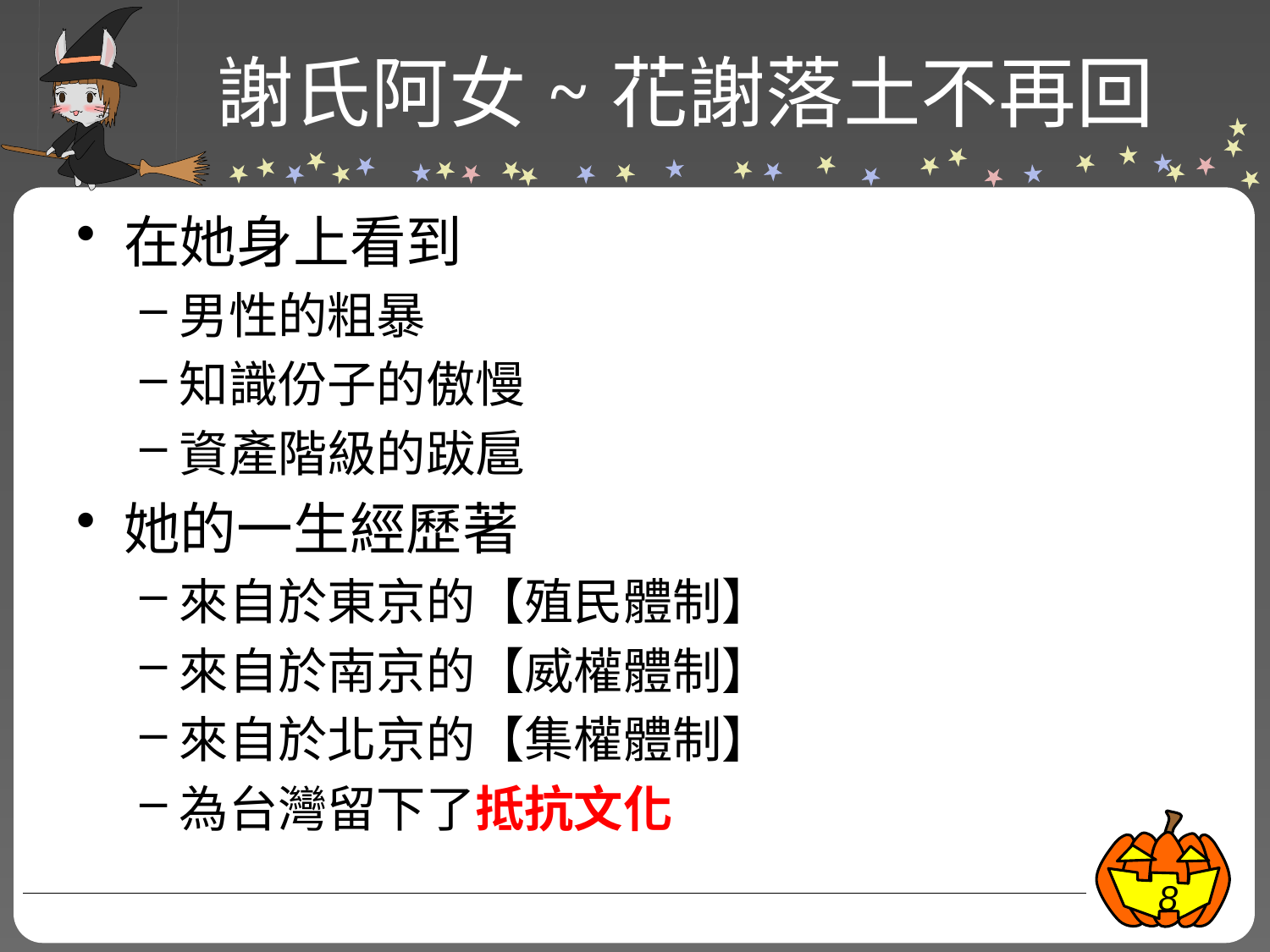

# 謝氏阿女~花謝落土不再回
在她身上看到
男性的粗暴
知識份子的傲慢
資產階級的跋扈
她的一生經歷著
來自於東京的【殖民體制】
來自於南京的【威權體制】
來自於北京的【集權體制】
為台灣留下了抵抗文化
8